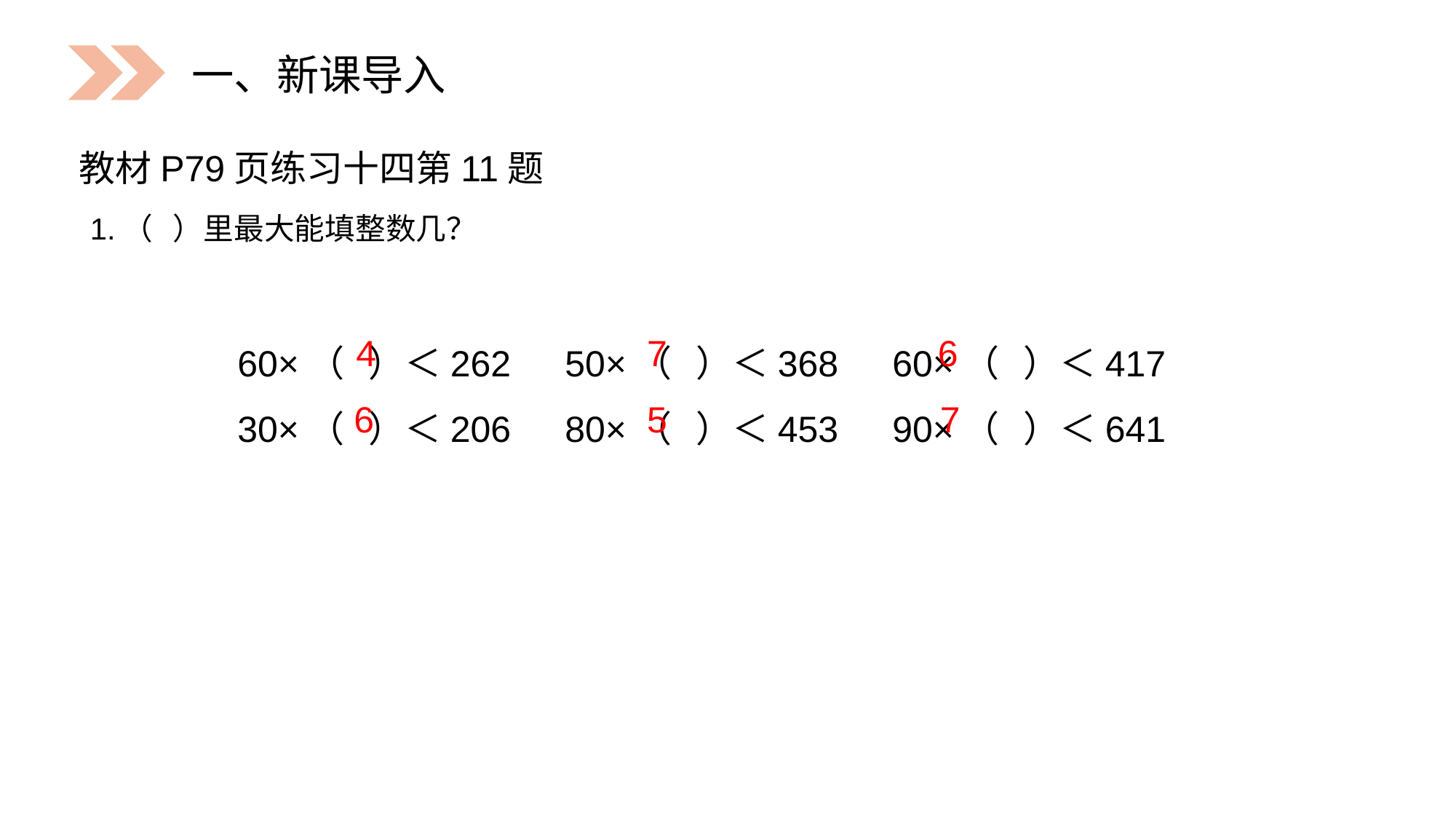

一、新课导入
教材P79页练习十四第11题
1.（   ）里最大能填整数几？
60×（   ）＜262	50×（   ）＜368	60×（   ）＜417
30×（   ）＜206	80×（   ）＜453	90×（   ）＜641
4
7
6
7
5
6